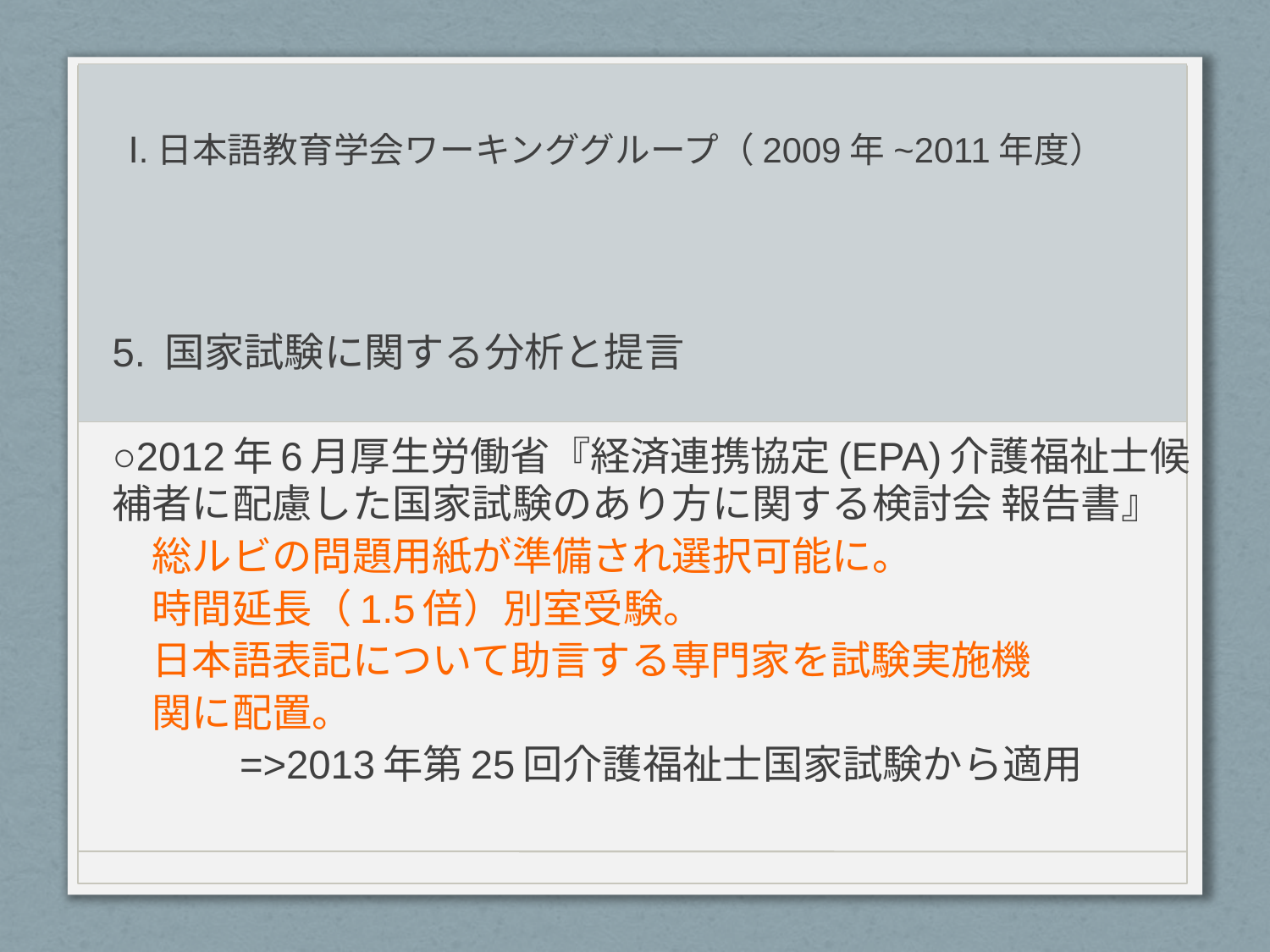

# Ⅰ.日本語教育学会ワーキンググループ（2009年~2011年度）
5. 国家試験に関する分析と提言

○2012年6月厚生労働省『経済連携協定(EPA)介護福祉士候補者に配慮した国家試験のあり方に関する検討会 報告書』
　総ルビの問題用紙が準備され選択可能に。
　時間延長（1.5倍）別室受験。
　日本語表記について助言する専門家を試験実施機
　関に配置。
　　　=>2013年第25回介護福祉士国家試験から適用